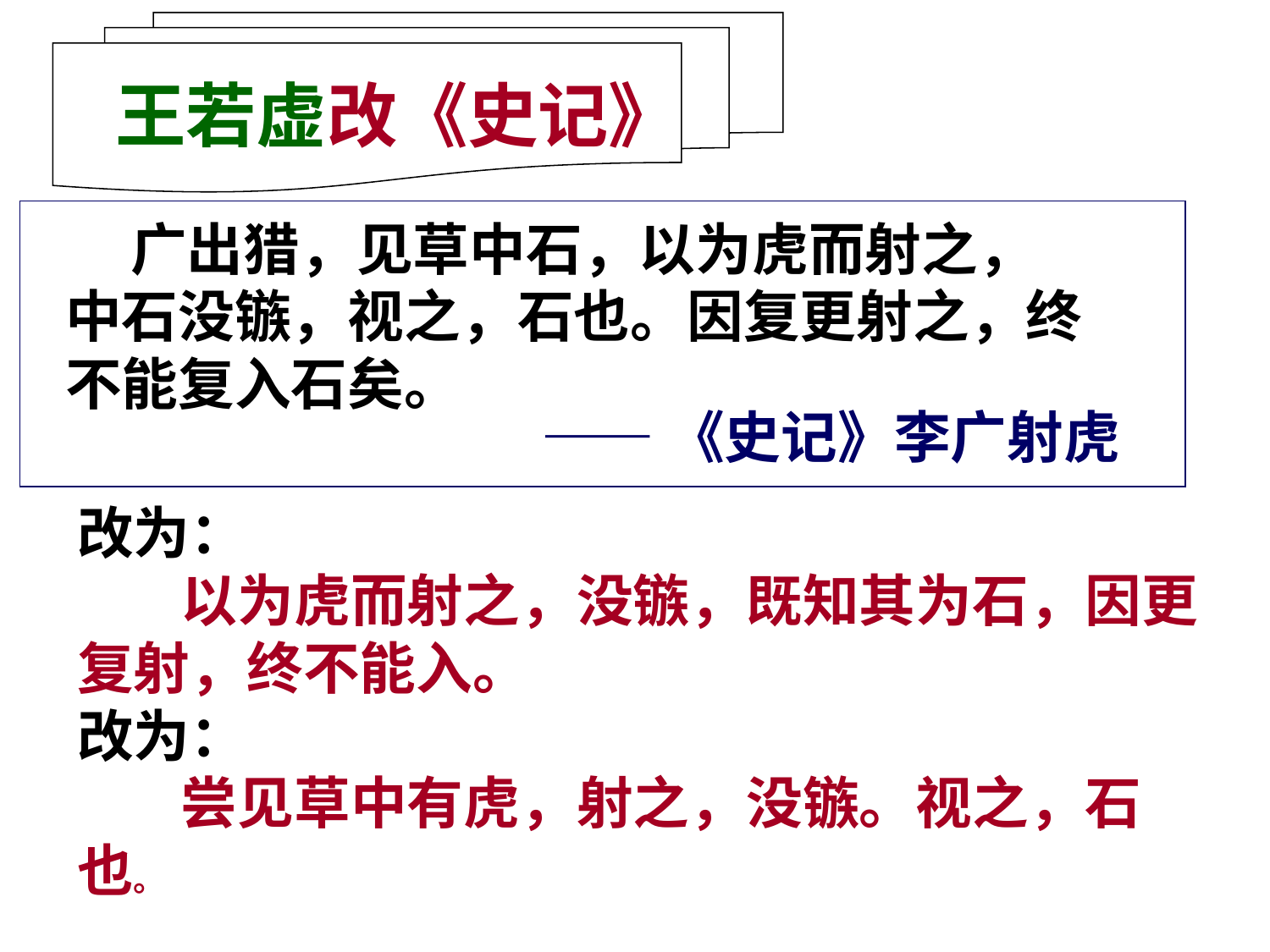

王若虚改《史记》

    广出猎，见草中石，以为虎而射之，
中石没镞，视之，石也。因复更射之，终
不能复入石矣。
——《史记》李广射虎
改为：
       以为虎而射之，没镞，既知其为石，因更复射，终不能入。
改为：
       尝见草中有虎，射之，没镞。视之，石也。